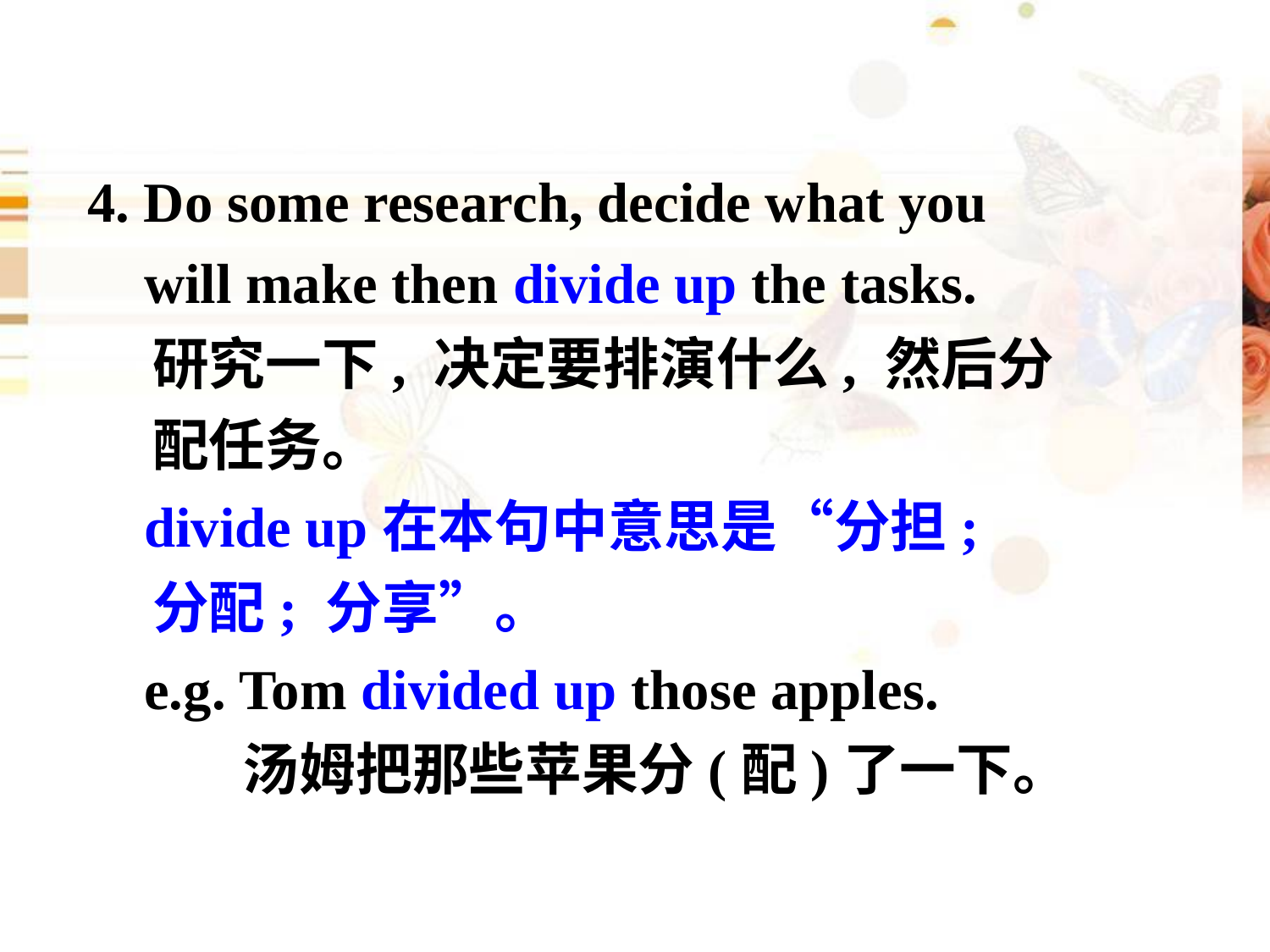

4. Do some research, decide what you
    will make then divide up the tasks.
    研究一下, 决定要排演什么, 然后分
    配任务。
    divide up在本句中意思是“分担;
    分配; 分享”。
    e.g. Tom divided up those apples.
           汤姆把那些苹果分(配)了一下。